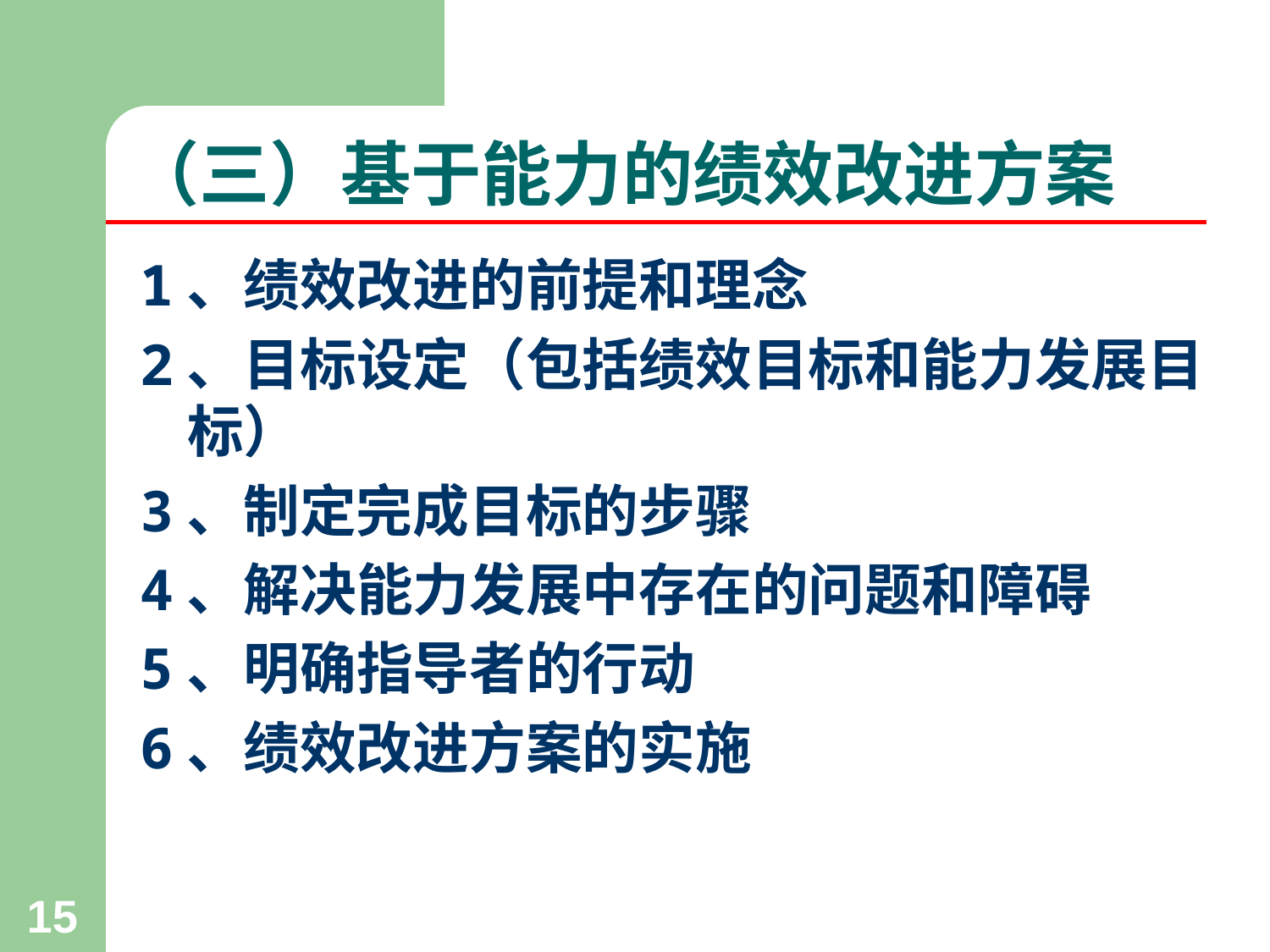

（三）基于能力的绩效改进方案
1、绩效改进的前提和理念
2、目标设定（包括绩效目标和能力发展目标）
3、制定完成目标的步骤
4、解决能力发展中存在的问题和障碍
5、明确指导者的行动
6、绩效改进方案的实施

# 15